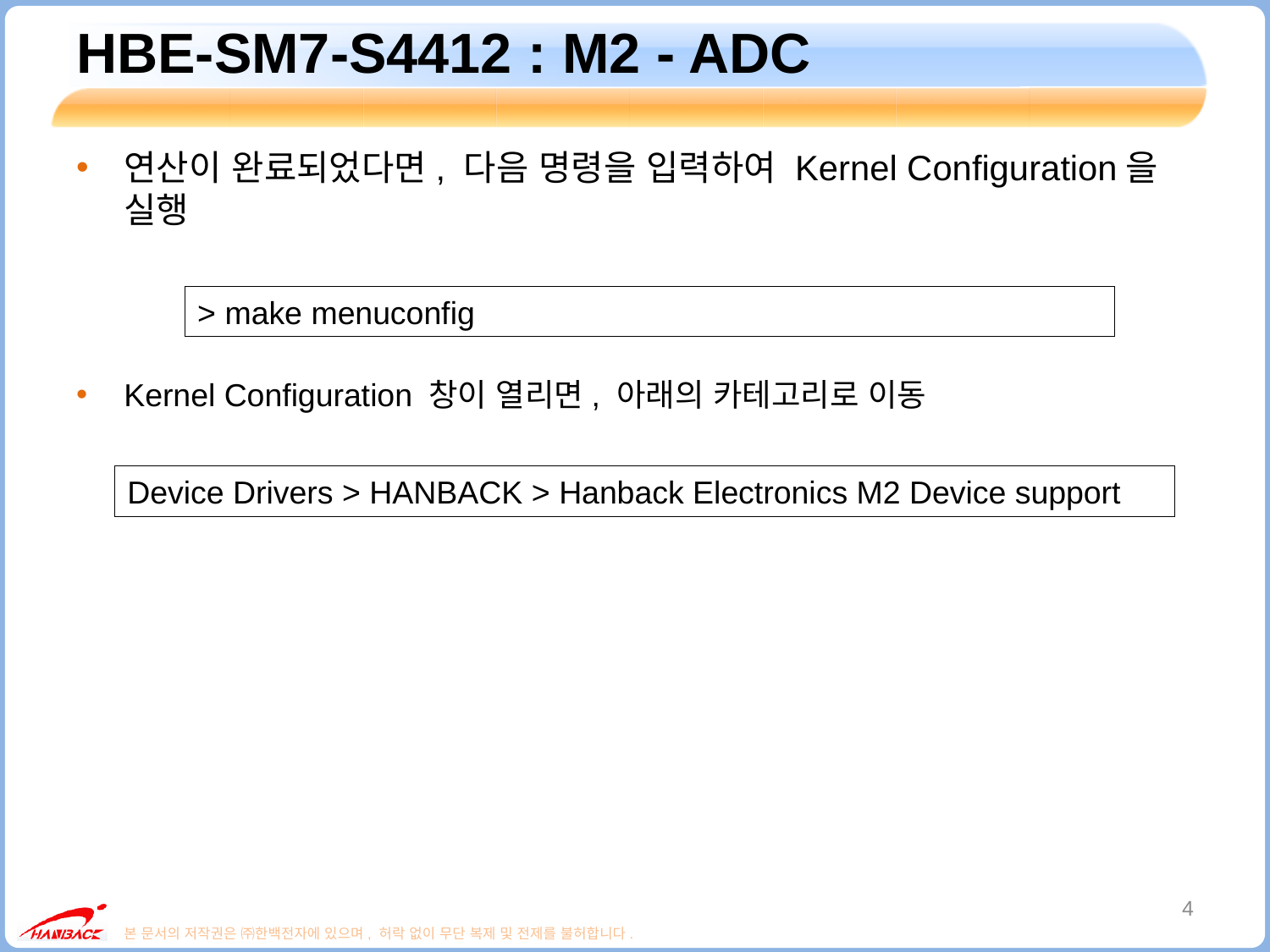

# HBE-SM7-S4412 : M2 - ADC
연산이 완료되었다면, 다음 명령을 입력하여 Kernel Configuration을 실행

Kernel Configuration 창이 열리면, 아래의 카테고리로 이동
> make menuconfig
Device Drivers > HANBACK > Hanback Electronics M2 Device support
4